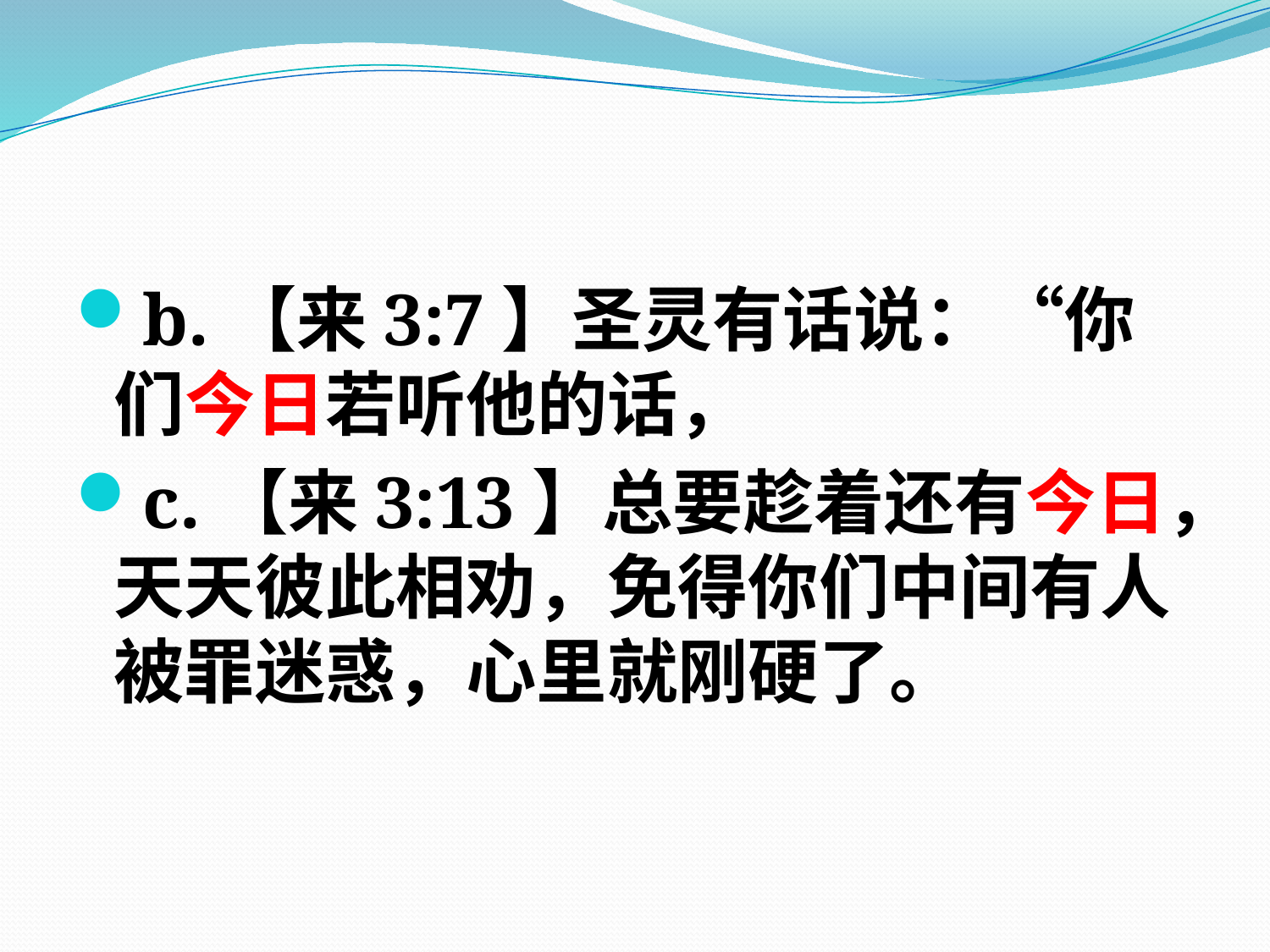

#
b.【来3:7】圣灵有话说：“你们今日若听他的话，
c.【来3:13】总要趁着还有今日，天天彼此相劝，免得你们中间有人被罪迷惑，心里就刚硬了。
8